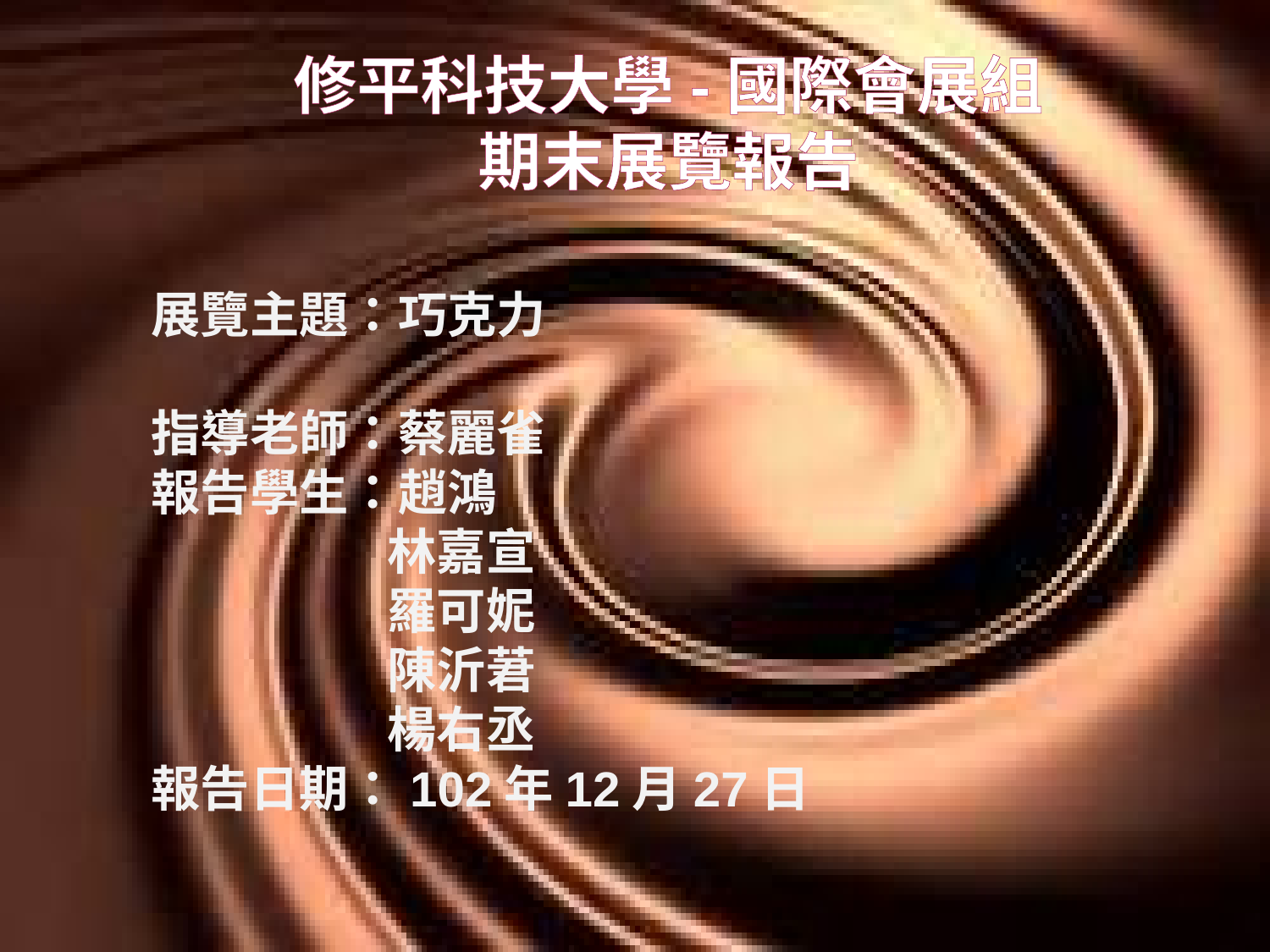

# 修平科技大學-國際會展組 期末展覽報告
展覽主題：巧克力

指導老師：蔡麗雀
報告學生：趙鴻
                    林嘉宣
                    羅可妮
                    陳沂莙
                    楊右丞
報告日期：102年12月27日